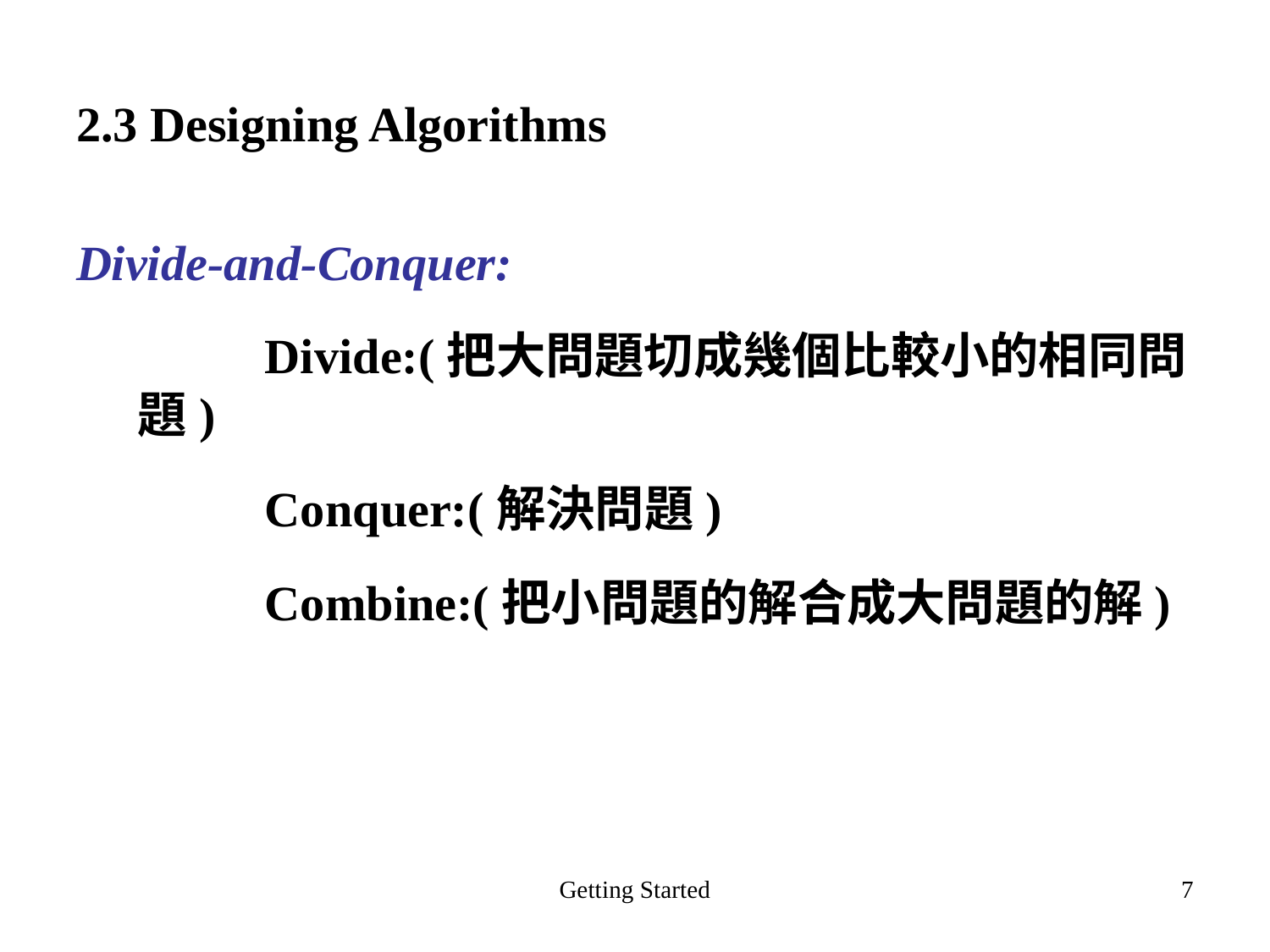

2.3 Designing Algorithms

Divide-and-Conquer:

		Divide:(把大問題切成幾個比較小的相同問題)

		Conquer:(解決問題)

		Combine:(把小問題的解合成大問題的解)
Getting Started
7